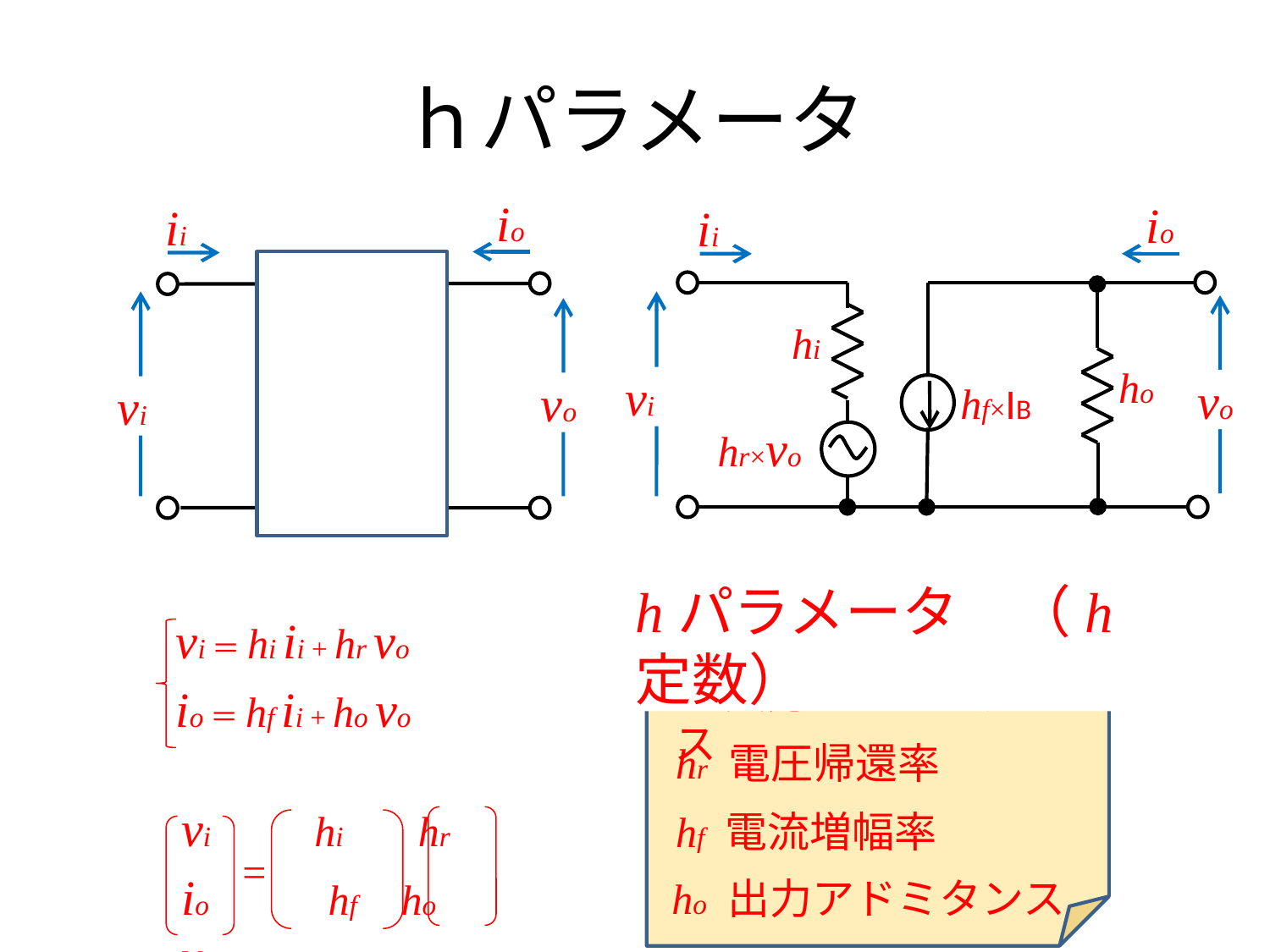

# ｈパラメータ
io
io
ii
ii

hi

ho
vi
vo
hf×IB
vo

vi
hr×vo

hパラメータ　（h定数）
vi＝hi ii + hr vo

hi  入力インピーダンス
io＝hf ii + ho vo
hr  電圧帰還率
vi   　  　hi 　hr 　 　 ii
hf  電流増幅率

=
io   　　　hf    ho       vo
ho  出力アドミタンス